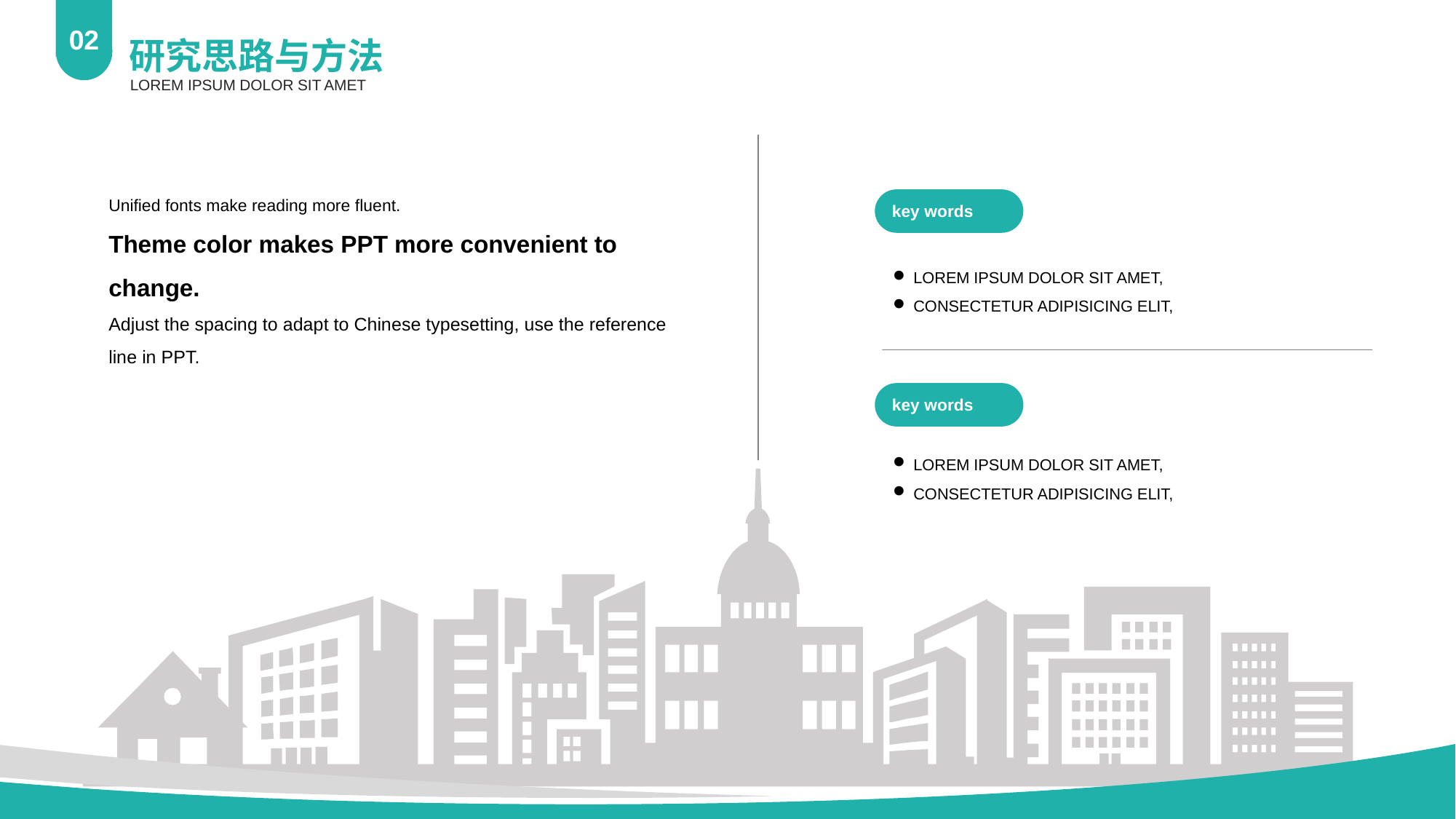

02
研究思路与方法
LOREM IPSUM DOLOR SIT AMET
Unified fonts make reading more fluent.
Theme color makes PPT more convenient to change.
Adjust the spacing to adapt to Chinese typesetting, use the reference line in PPT.
key words
LOREM IPSUM DOLOR SIT AMET,
CONSECTETUR ADIPISICING ELIT,
key words
LOREM IPSUM DOLOR SIT AMET,
CONSECTETUR ADIPISICING ELIT,